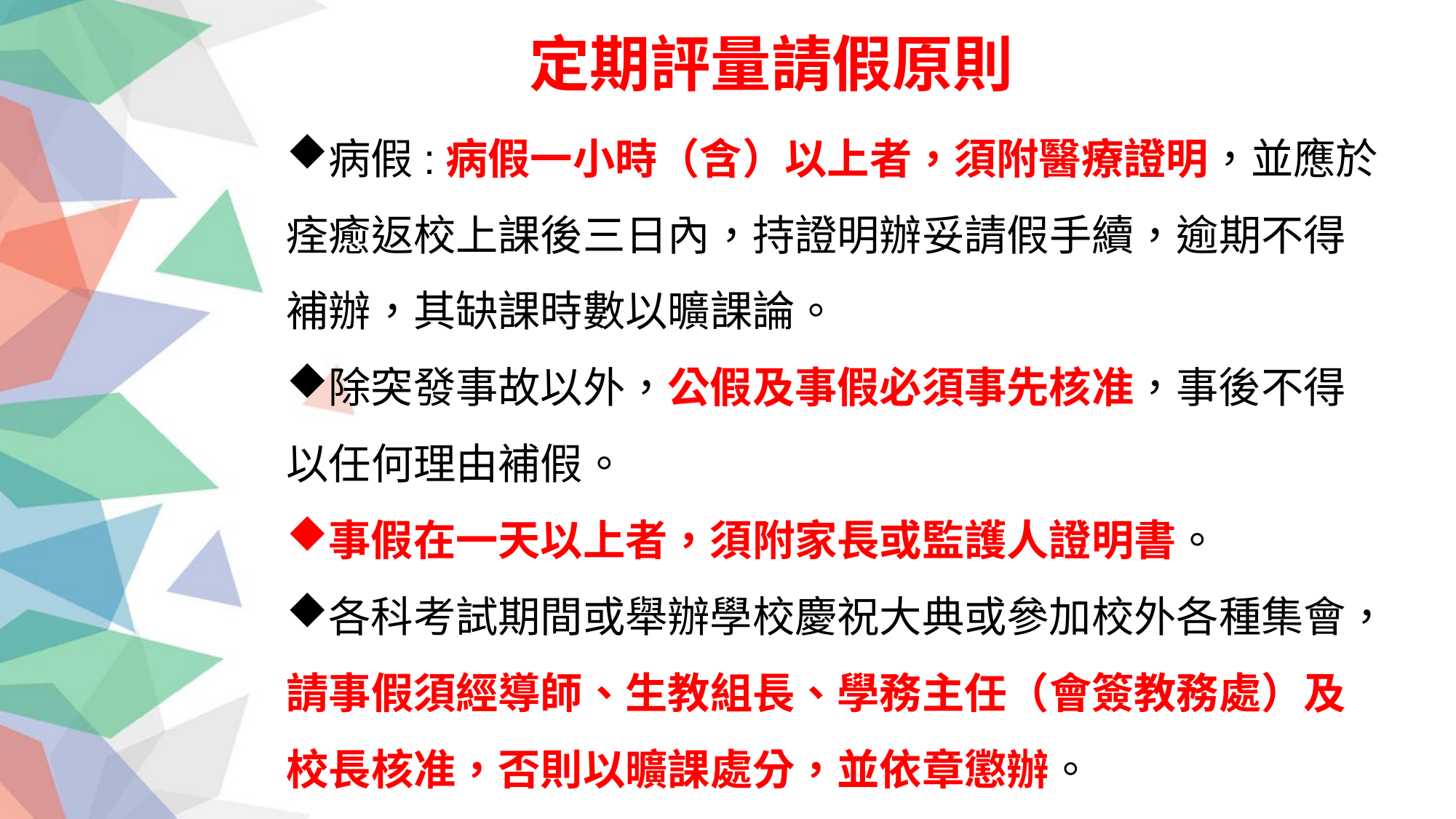

定期評量請假原則
病假:病假一小時（含）以上者，須附醫療證明，並應於痊癒返校上課後三日內，持證明辦妥請假手續，逾期不得補辦，其缺課時數以曠課論。
除突發事故以外，公假及事假必須事先核准，事後不得以任何理由補假。
事假在一天以上者，須附家長或監護人證明書。
各科考試期間或舉辦學校慶祝大典或參加校外各種集會，請事假須經導師、生教組長、學務主任（會簽教務處）及校長核准，否則以曠課處分，並依章懲辦。